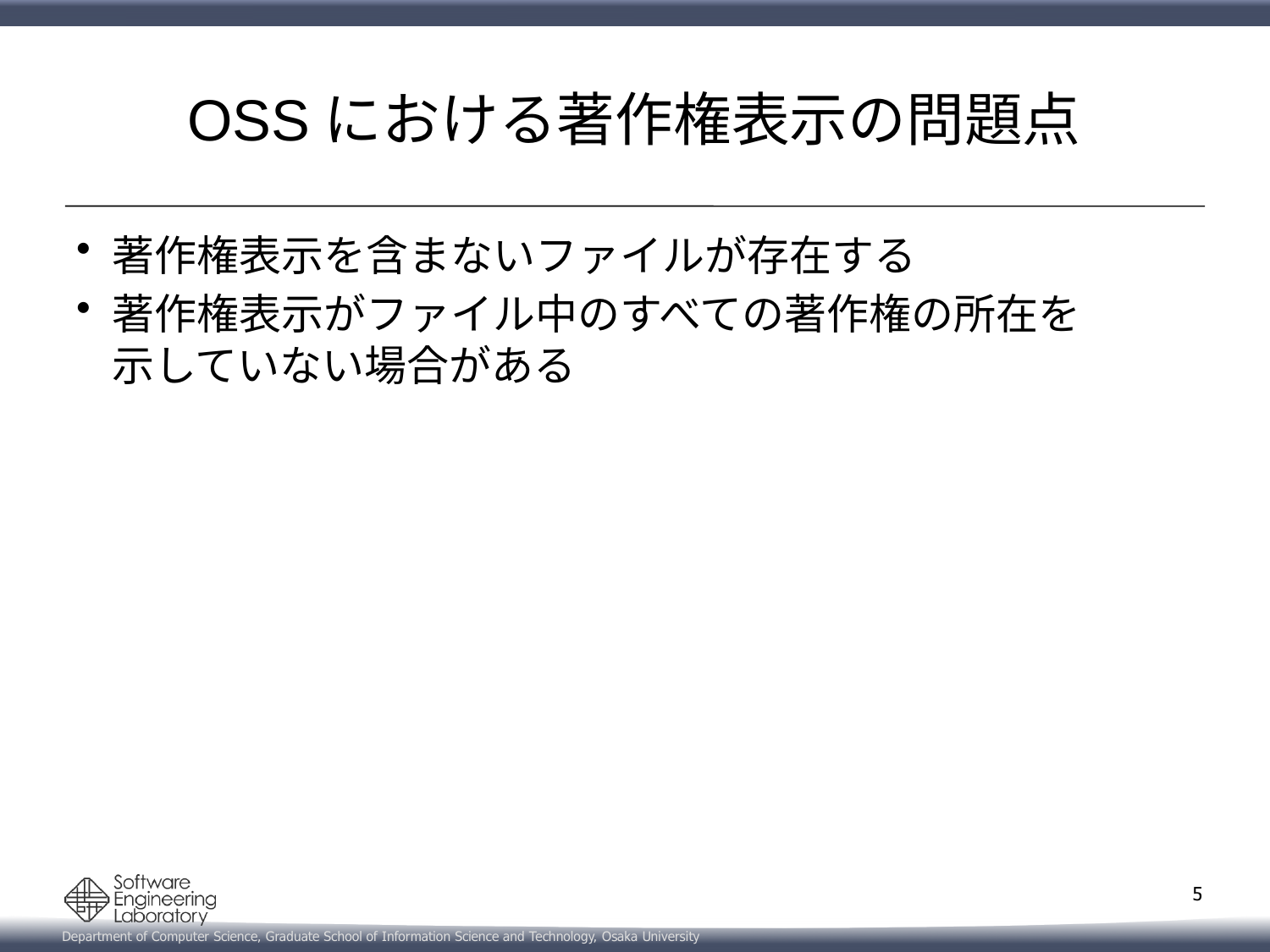

# OSSにおける著作権表示の問題点
著作権表示を含まないファイルが存在する
著作権表示がファイル中のすべての著作権の所在を
示していない場合がある
5